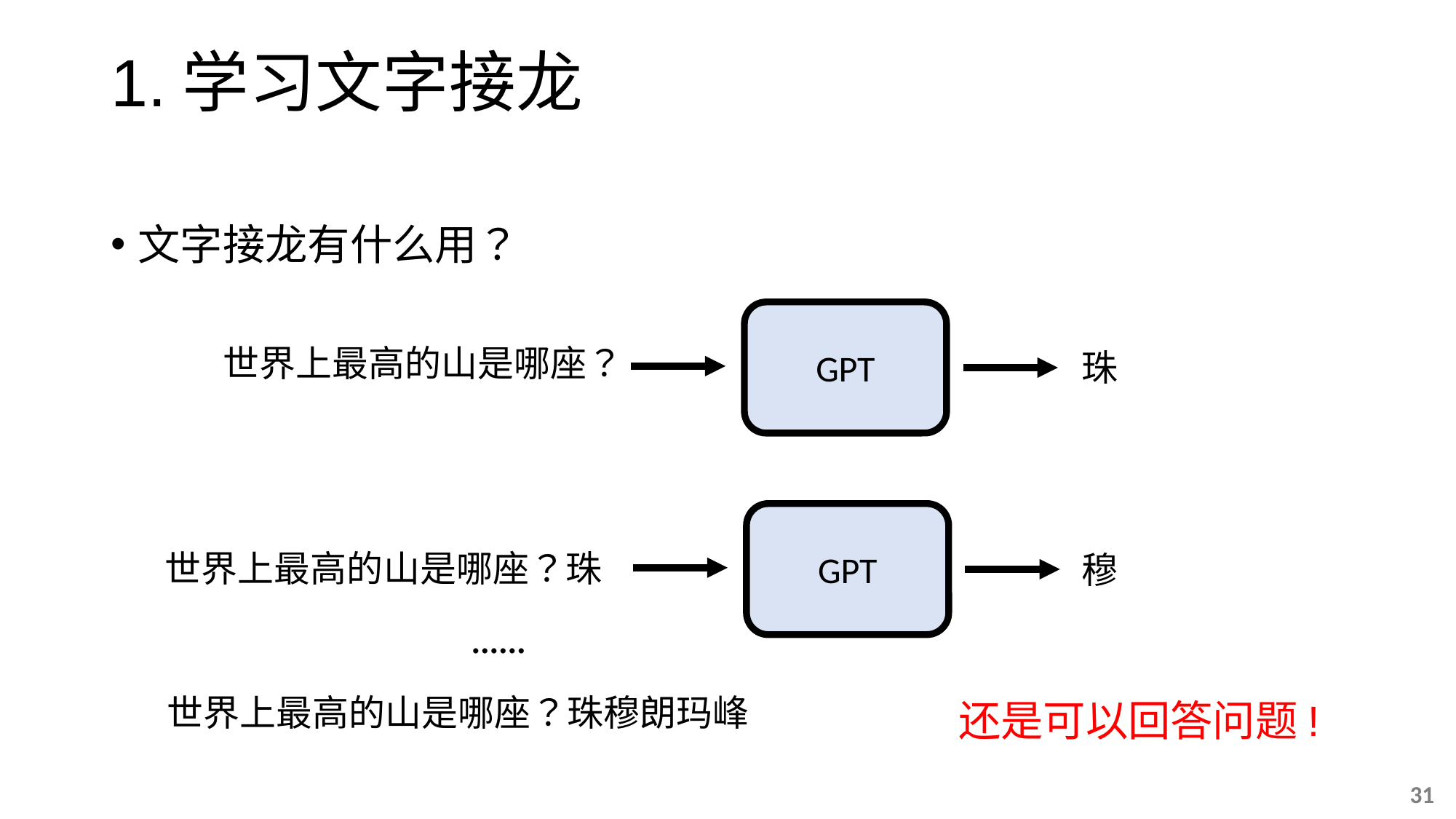

# 1.学习文字接龙
文字接龙有什么用？
GPT
世界上最高的山是哪座？
珠
GPT
世界上最高的山是哪座？珠
穆
······
世界上最高的山是哪座？珠穆朗玛峰
还是可以回答问题!